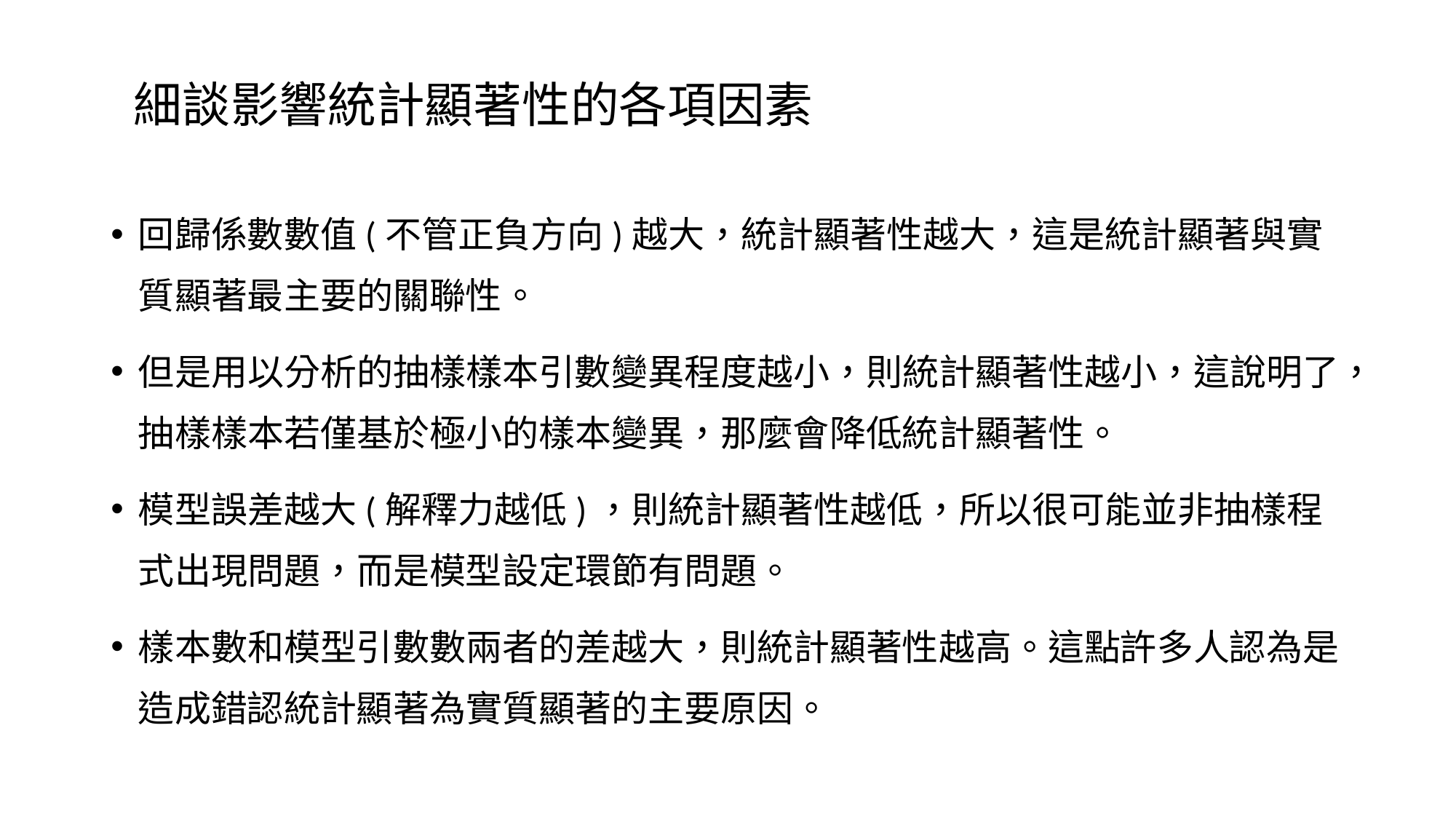

# 細談影響統計顯著性的各項因素
回歸係數數值(不管正負方向)越大，統計顯著性越大，這是統計顯著與實質顯著最主要的關聯性。
但是用以分析的抽樣樣本引數變異程度越小，則統計顯著性越小，這說明了，抽樣樣本若僅基於極小的樣本變異，那麼會降低統計顯著性。
模型誤差越大(解釋力越低)，則統計顯著性越低，所以很可能並非抽樣程式出現問題，而是模型設定環節有問題。
樣本數和模型引數數兩者的差越大，則統計顯著性越高。這點許多人認為是造成錯認統計顯著為實質顯著的主要原因。